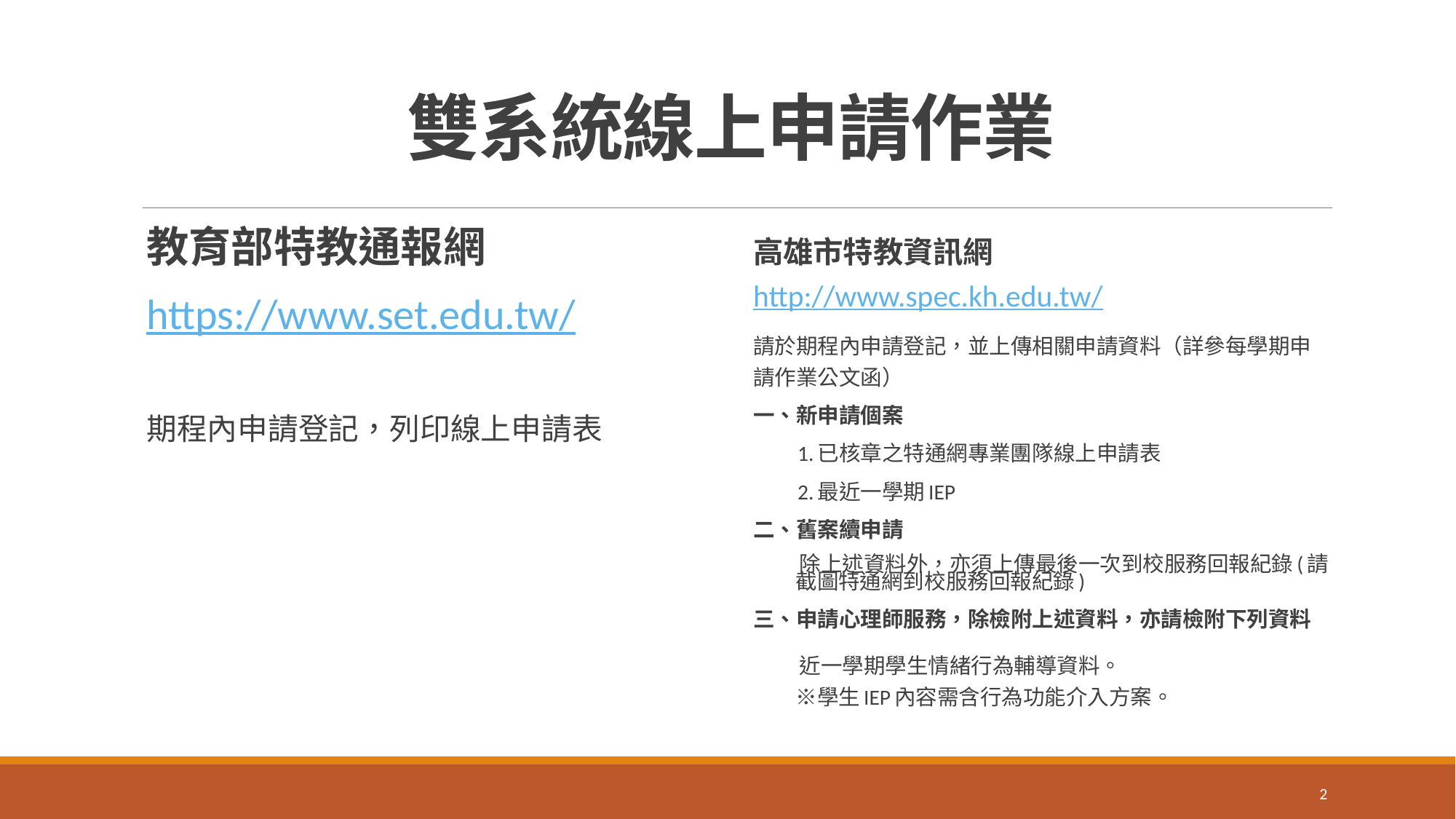

# 雙系統線上申請作業
教育部特教通報網
https://www.set.edu.tw/

期程內申請登記，列印線上申請表
高雄市特教資訊網http://www.spec.kh.edu.tw/
請於期程內申請登記，並上傳相關申請資料（詳參每學期申請作業公文函）
一、新申請個案
         1.已核章之特通網專業團隊線上申請表
         2.最近一學期IEP
二、舊案續申請
         除上述資料外，亦須上傳最後一次到校服務回報紀錄(請
         截圖特通網到校服務回報紀錄)
三、申請心理師服務，除檢附上述資料，亦請檢附下列資料
         近一學期學生情緒行為輔導資料。
         ※學生IEP內容需含行為功能介入方案。

2